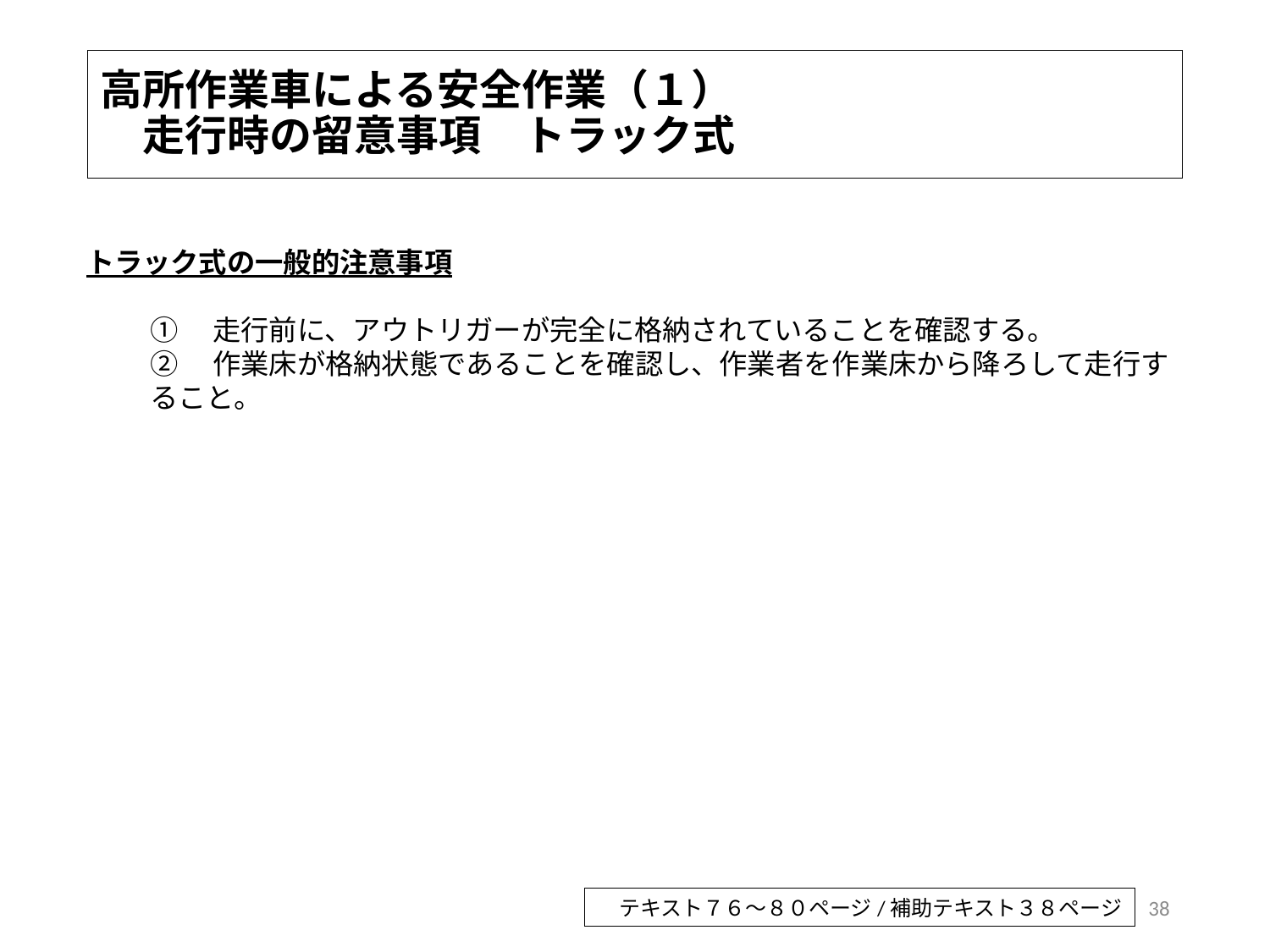

# 高所作業車による安全作業（１） 　走行時の留意事項　トラック式

トラック式の一般的注意事項

①　走行前に、アウトリガーが完全に格納されていることを確認する。
②　作業床が格納状態であることを確認し、作業者を作業床から降ろして走行すること。

38
テキスト７６～８０ページ/補助テキスト３８ページ